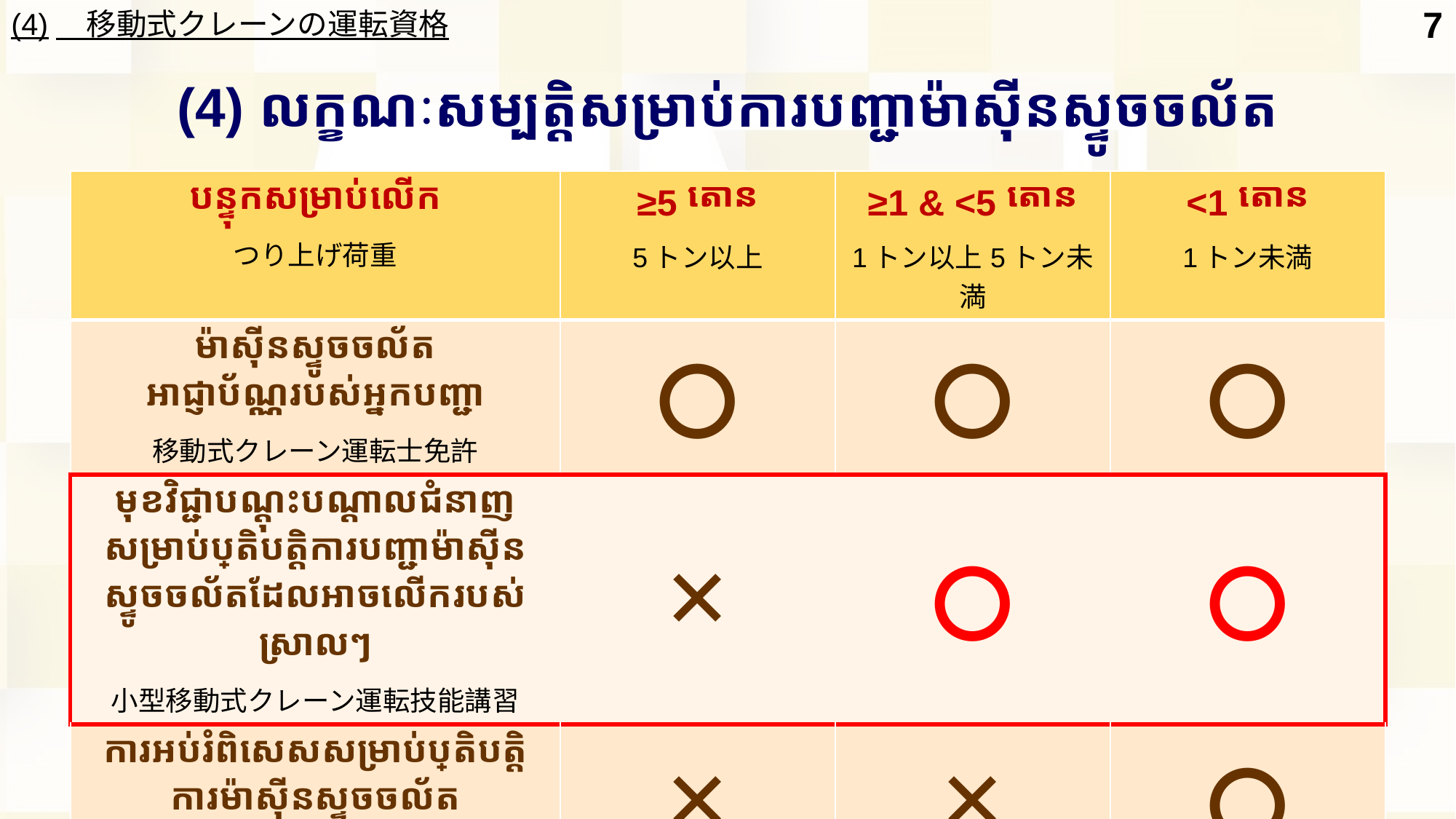

7
(4)　移動式クレーンの運転資格
(4) លក្ខណៈសម្បត្តិ​​សម្រាប់​​​ការបញ្ជា​ម៉ាស៊ីន​ស្ទូចចល័ត​
| បន្ទុកសម្រាប់លើក つり上げ荷重 | ≥5 តោន 5トン以上 | ≥1 & <5 តោន 1トン以上5トン未満 | <1 តោន 1トン未満 |
| --- | --- | --- | --- |
| ម៉ាស៊ីនស្ទូច​ចល័ត​ អាជ្ញាប័ណ្ណរបស់អ្នកបញ្ជា 移動式クレーン運転士免許 | 〇 | 〇 | 〇 |
| មុខវិជ្ជាបណ្តុះបណ្តាលជំនាញសម្រាប់​​​​ប្រតិបត្តិការបញ្ជា​ម៉ាស៊ីន​ស្ទូច​ចល័តដែលអាចលើករបស់ស្រាលៗ 小型移動式クレーン運転技能講習 | ✕ | 〇 | 〇 |
| ការអប់រំពិសេសសម្រាប់ប្រតិបត្តិការម៉ាស៊ីនស្ទូចចល័ត 移動式クレーン運転のための特別教育 | ✕ | ✕ | 〇 |